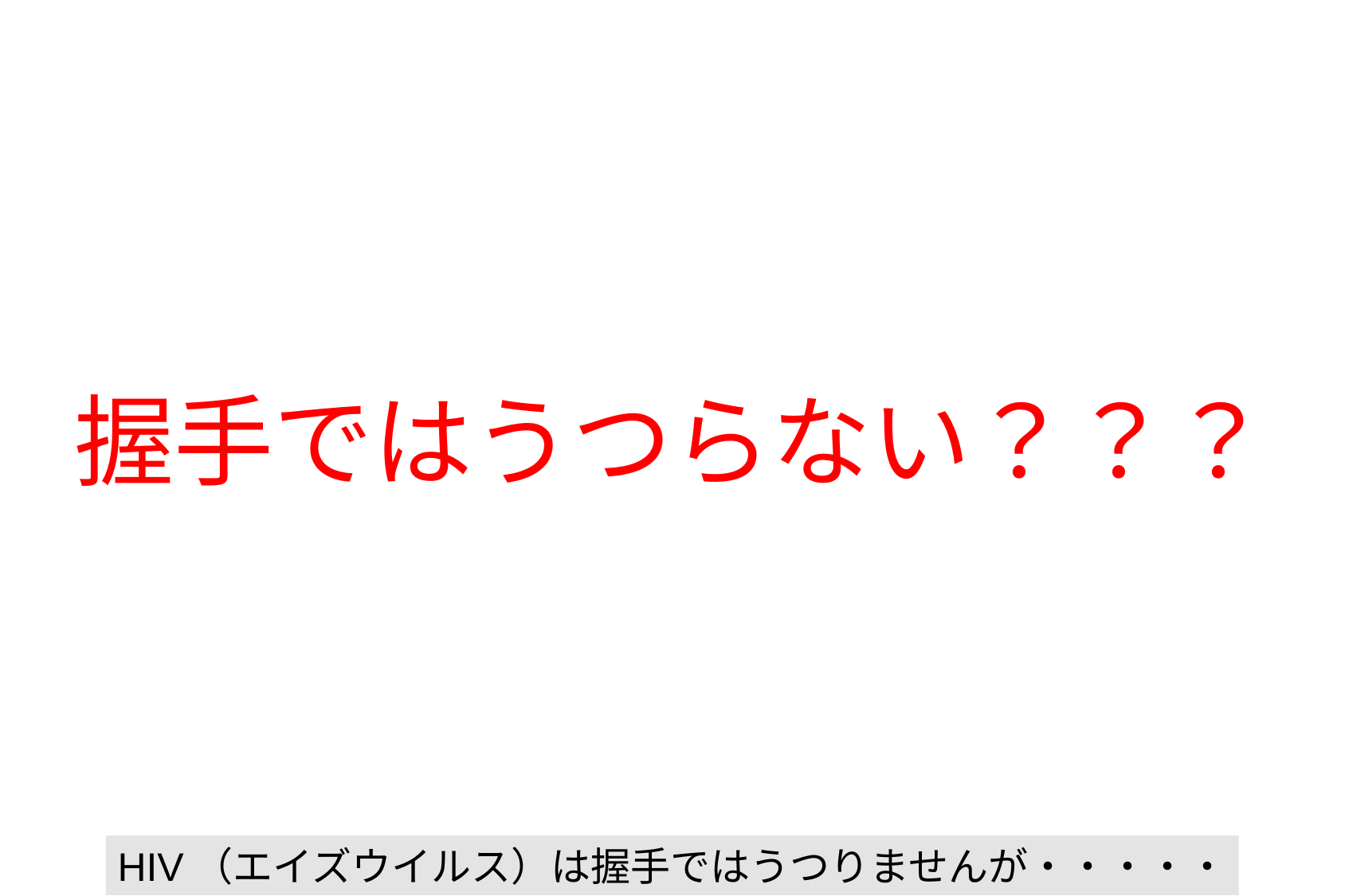

# 握手ではうつらない？？？
HIV（エイズウイルス）は握手ではうつりませんが・・・・・